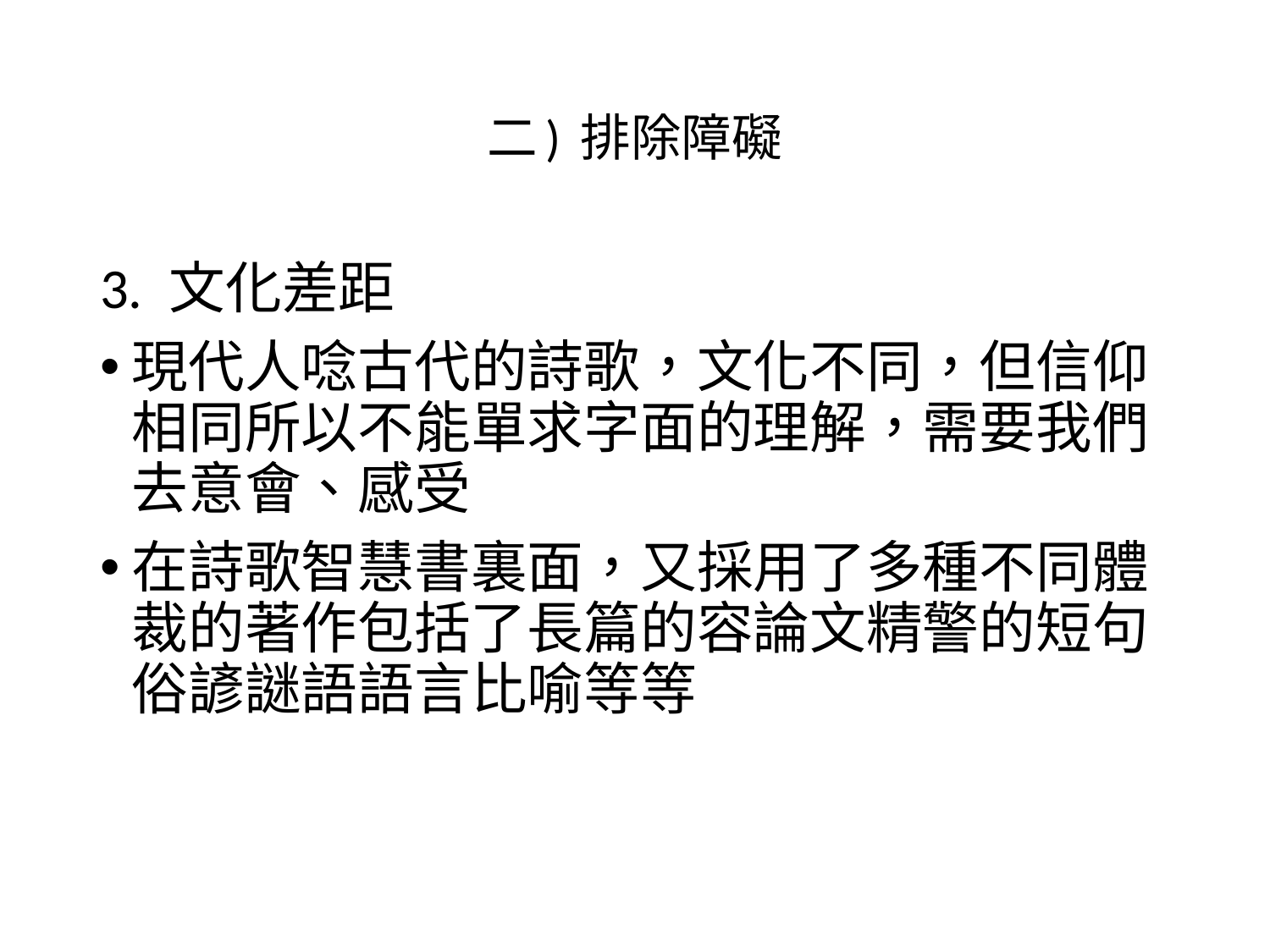

# 二) 排除障礙
3. 文化差距
現代人唸古代的詩歌，文化不同，但信仰相同所以不能單求字面的理解，需要我們去意會、感受
在詩歌智慧書裏面，又採用了多種不同體裁的著作包括了長篇的容論文精警的短句俗諺謎語語言比喻等等